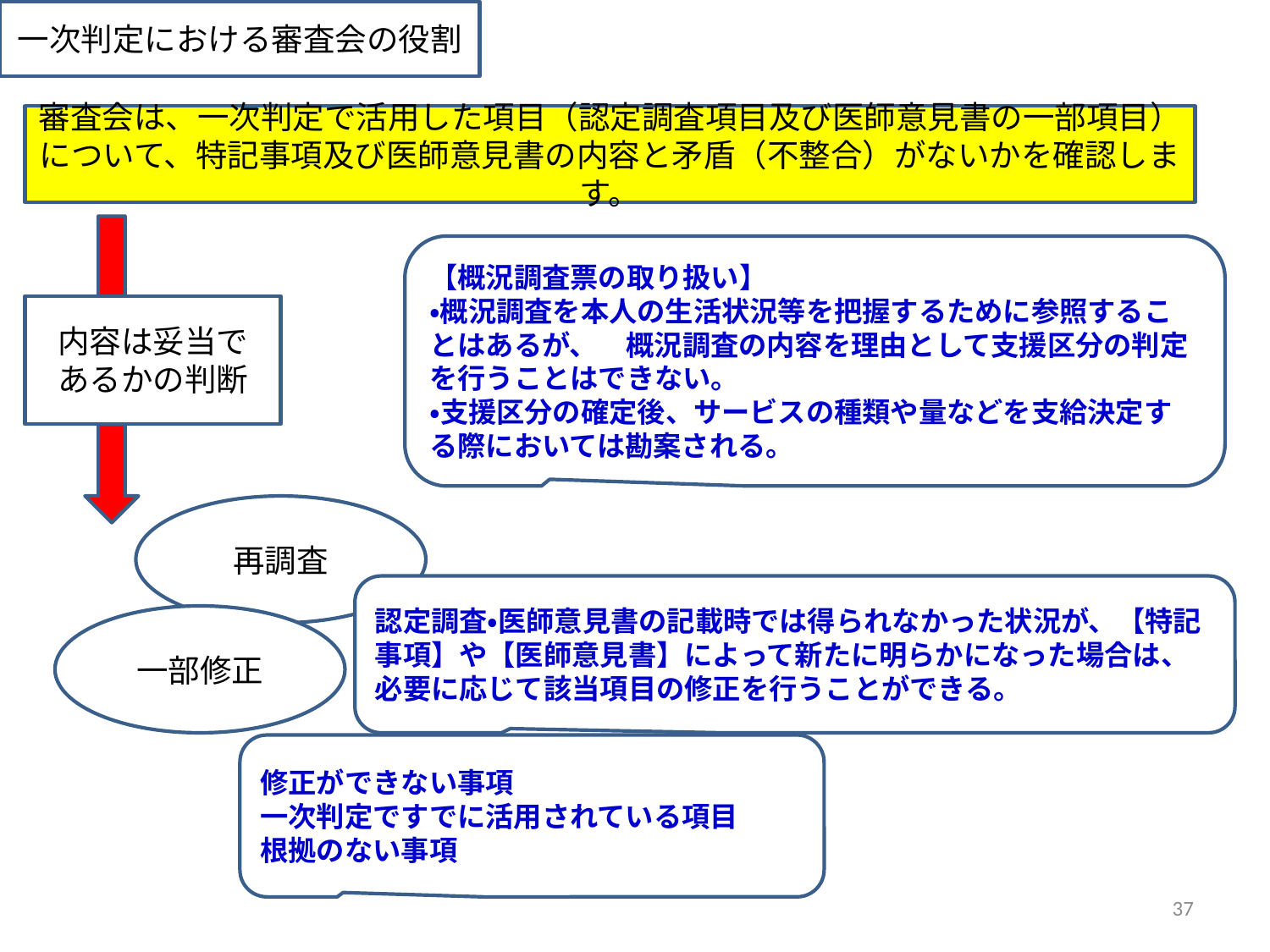

一次判定における審査会の役割
審査会は、一次判定で活用した項目（認定調査項目及び医師意見書の一部項目）
について、特記事項及び医師意見書の内容と矛盾（不整合）がないかを確認します。
【概況調査票の取り扱い】
・概況調査を本人の生活状況等を把握するために参照することはあるが、　概況調査の内容を理由として支援区分の判定を行うことはできない。
・支援区分の確定後、サービスの種類や量などを支給決定する際においては勘案される。
内容は妥当で
あるかの判断

再調査
認定調査・医師意見書の記載時では得られなかった状況が、【特記事項】や【医師意見書】によって新たに明らかになった場合は、必要に応じて該当項目の修正を行うことができる。
一部修正
修正ができない事項
一次判定ですでに活用されている項目
根拠のない事項
37